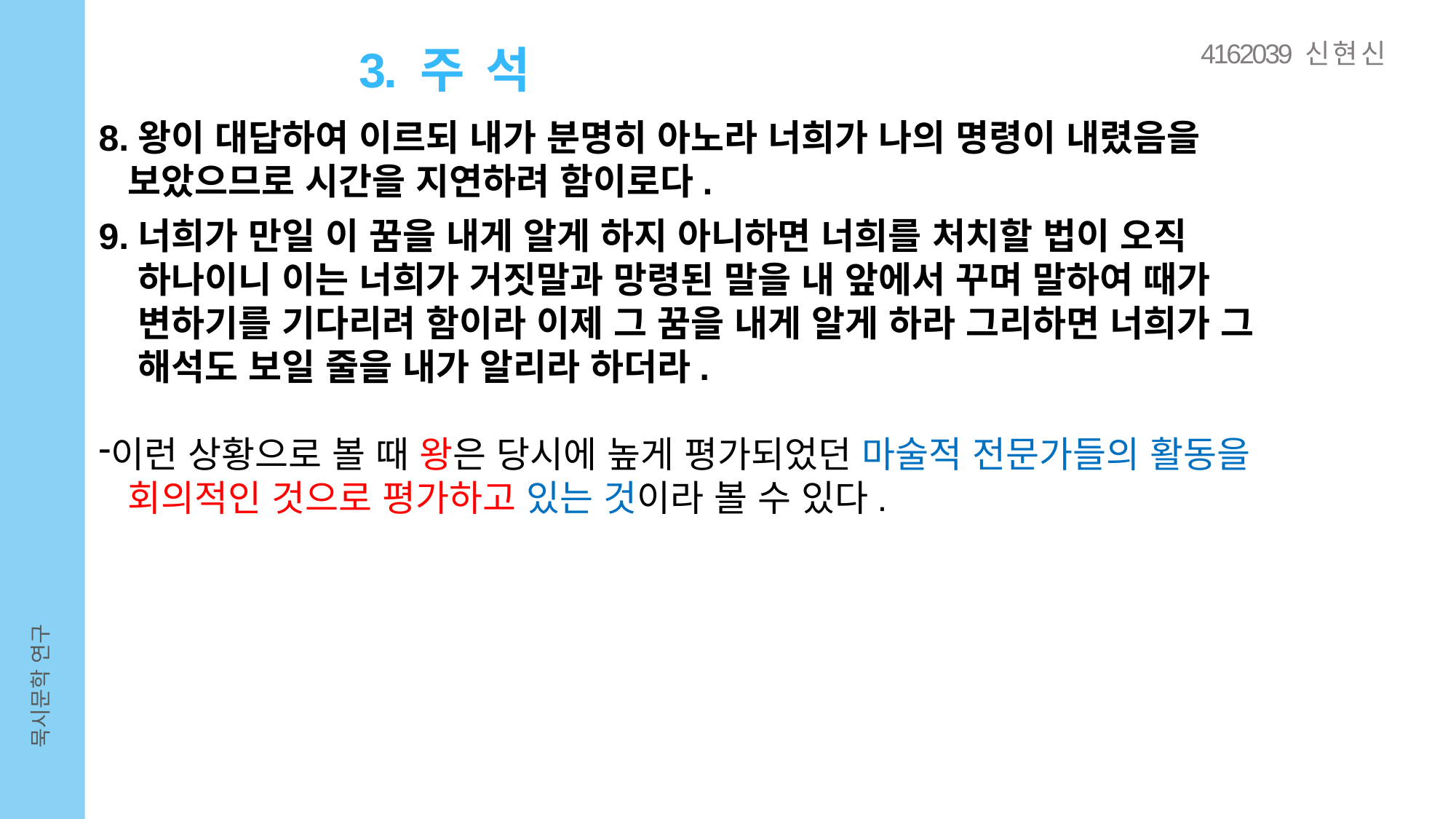

4162039 신 현 신
3. 주  석
8.왕이 대답하여 이르되 내가 분명히 아노라 너희가 나의 명령이 내렸음을
  보았으므로 시간을 지연하려 함이로다.

9.너희가 만일 이 꿈을 내게 알게 하지 아니하면 너희를 처치할 법이 오직
   하나이니 이는 너희가 거짓말과 망령된 말을 내 앞에서 꾸며 말하여 때가
   변하기를 기다리려 함이라 이제 그 꿈을 내게 알게 하라 그리하면 너희가 그
   해석도 보일 줄을 내가 알리라 하더라.

이런 상황으로 볼 때 왕은 당시에 높게 평가되었던 마술적 전문가들의 활동을
  회의적인 것으로 평가하고 있는 것이라 볼 수 있다.

묵시문학 연구